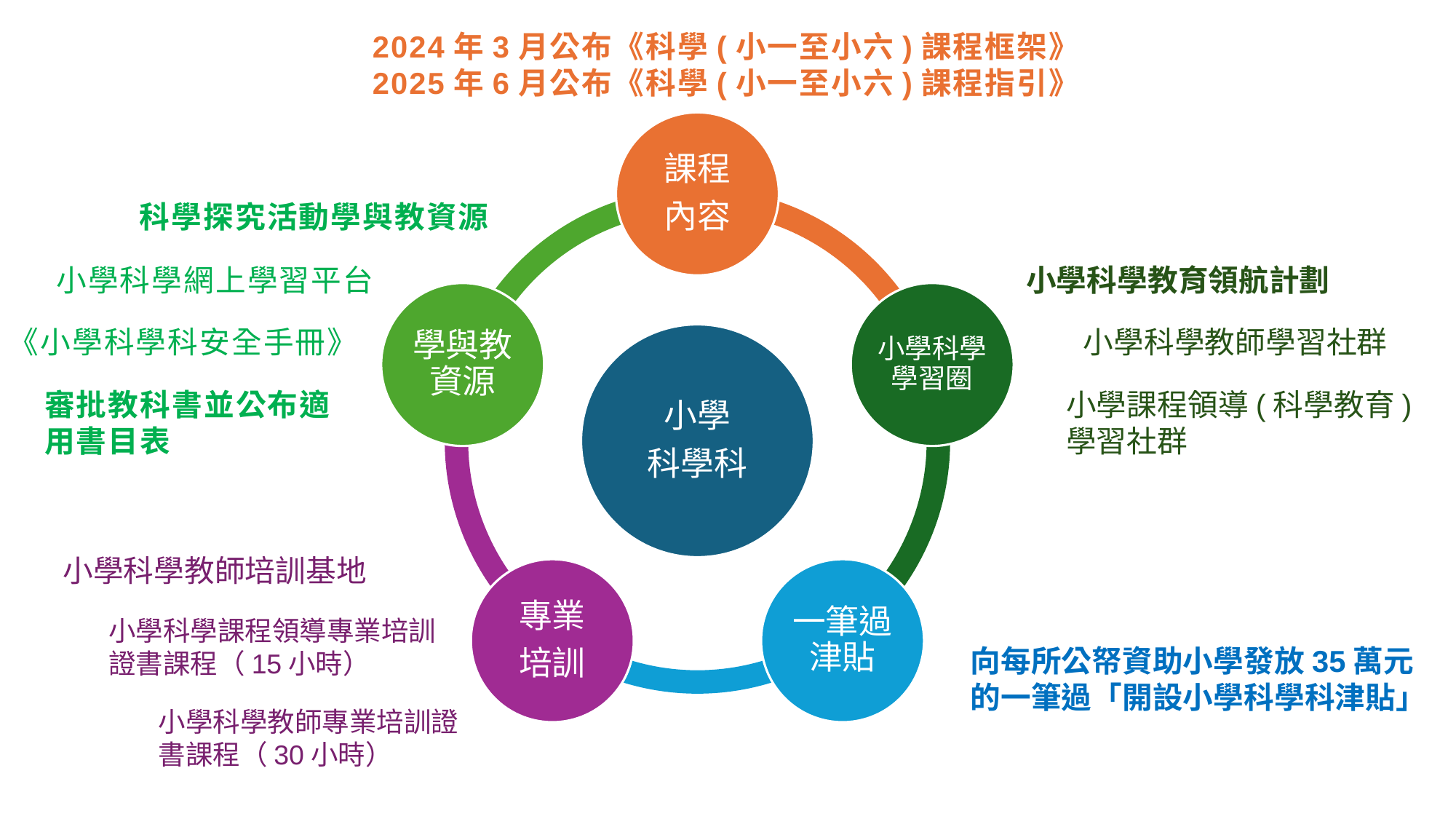

2024年3月公布《科學(小一至小六)課程框架》
2025年6月公布《科學(小一至小六)課程指引》
小學
科學科
課程
內容
小學科學學習圈
一筆過津貼
專業
培訓
學與教資源
科學探究活動學與教資源
小學科學網上學習平台
小學科學教育領航計劃
《小學科學科安全手冊》
小學科學教師學習社群
審批教科書並公布適用書目表
小學課程領導(科學教育)學習社群
小學科學教師培訓基地
小學科學課程領導專業培訓證書課程（15小時）
向每所公帑資助小學發放35萬元的一筆過「開設小學科學科津貼」
小學科學教師專業培訓證書課程（30小時）